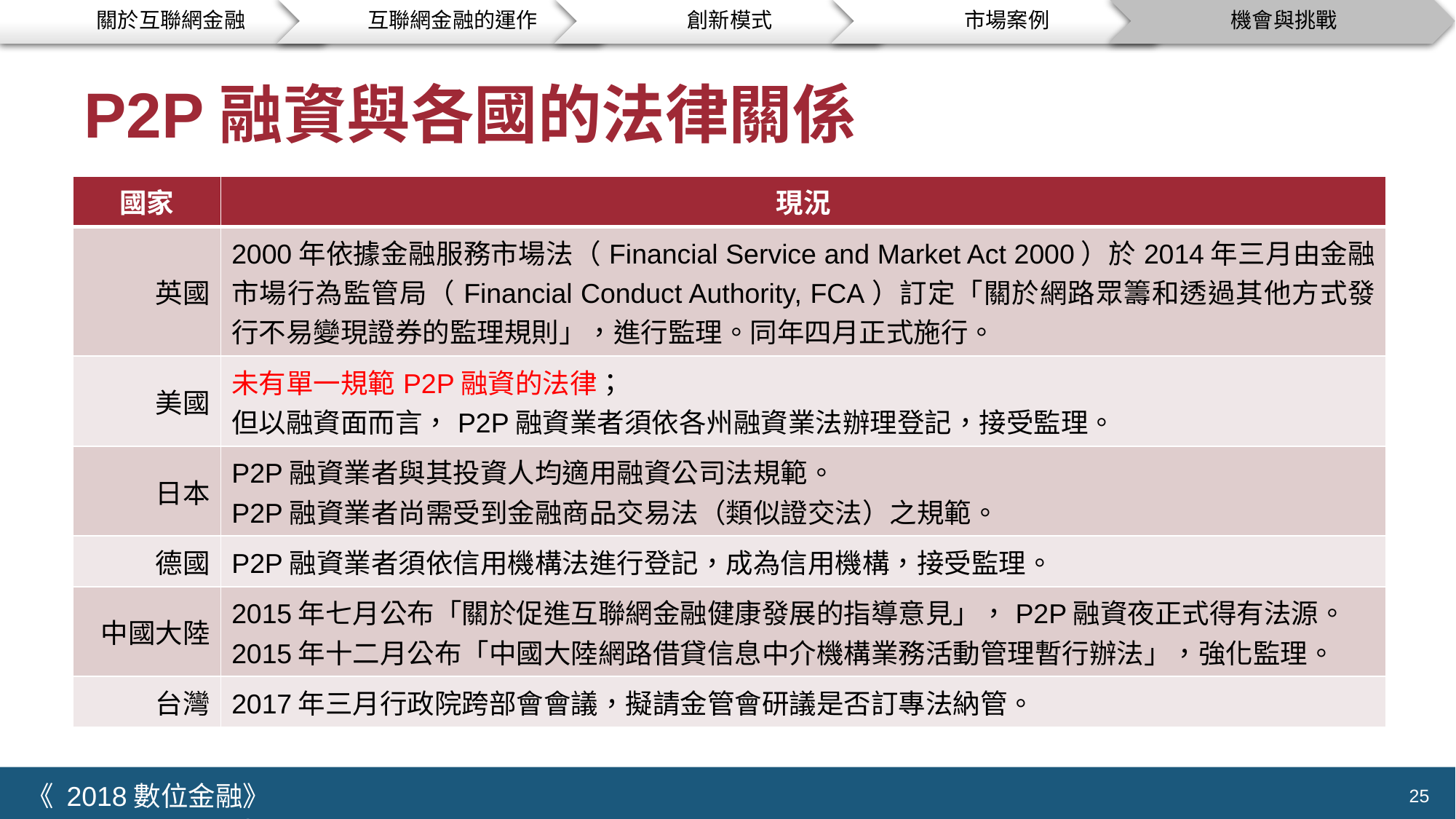

關於互聯網金融
互聯網金融的運作
創新模式
市場案例
機會與挑戰
# P2P融資與各國的法律關係
| 國家 | 現況 |
| --- | --- |
| 英國 | 2000年依據金融服務市場法（Financial Service and Market Act 2000）於2014年三月由金融市場行為監管局（Financial Conduct Authority, FCA）訂定「關於網路眾籌和透過其他方式發行不易變現證券的監理規則」，進行監理。同年四月正式施行。 |
| 美國 | 未有單一規範P2P融資的法律； 但以融資面而言，P2P融資業者須依各州融資業法辦理登記，接受監理。 |
| 日本 | P2P融資業者與其投資人均適用融資公司法規範。 P2P融資業者尚需受到金融商品交易法（類似證交法）之規範。 |
| 德國 | P2P融資業者須依信用機構法進行登記，成為信用機構，接受監理。 |
| 中國大陸 | 2015年七月公布「關於促進互聯網金融健康發展的指導意見」，P2P融資夜正式得有法源。 2015年十二月公布「中國大陸網路借貸信息中介機構業務活動管理暫行辦法」，強化監理。 |
| 台灣 | 2017年三月行政院跨部會會議，擬請金管會研議是否訂專法納管。 |
《 2018數位金融》                                                                                                                                             	NCTU.IIM.IEBI Lab
25